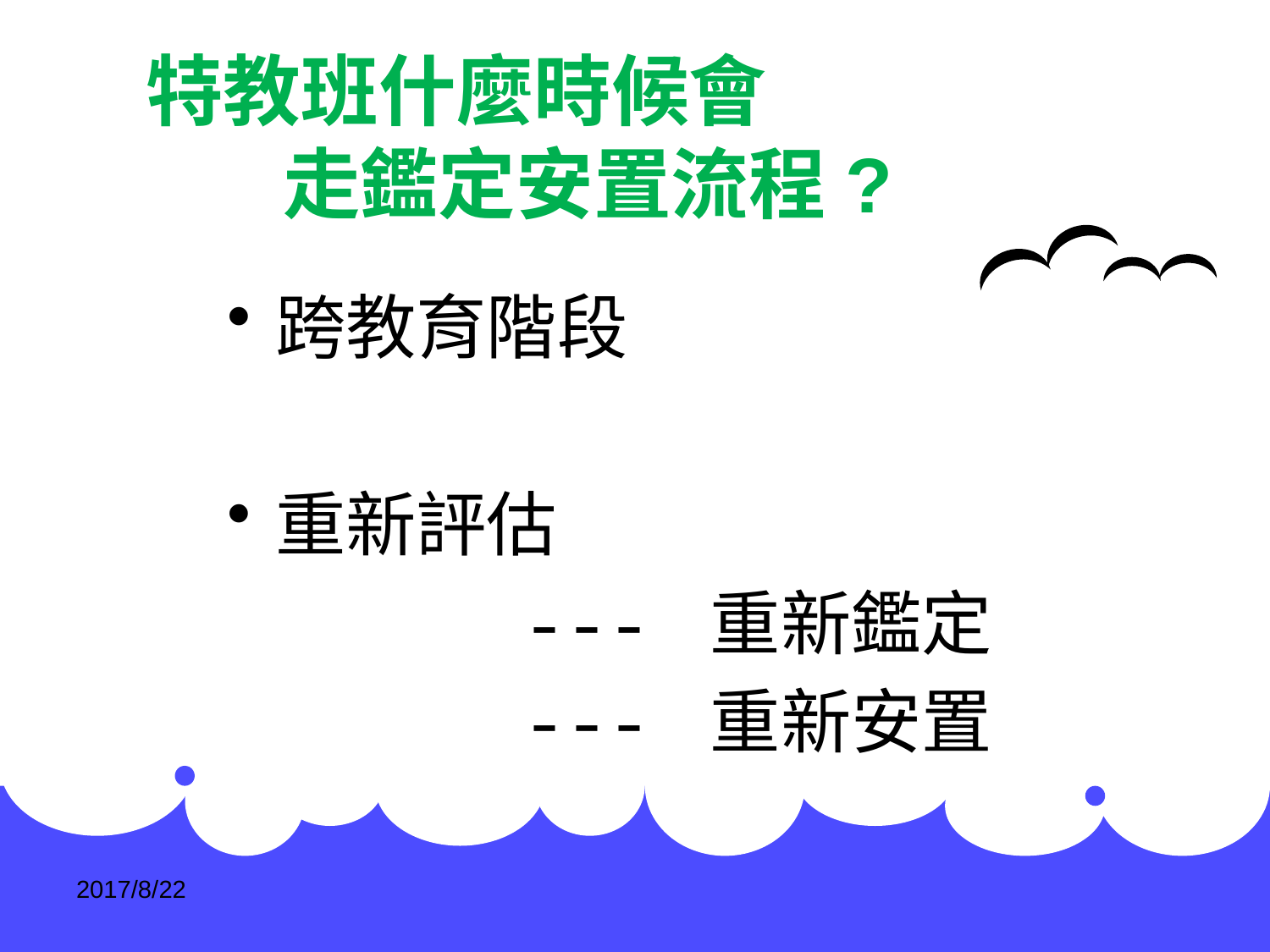

# 特教班什麼時候會 走鑑定安置流程?
跨教育階段

重新評估
       --- 重新鑑定
       --- 重新安置
2017/8/22